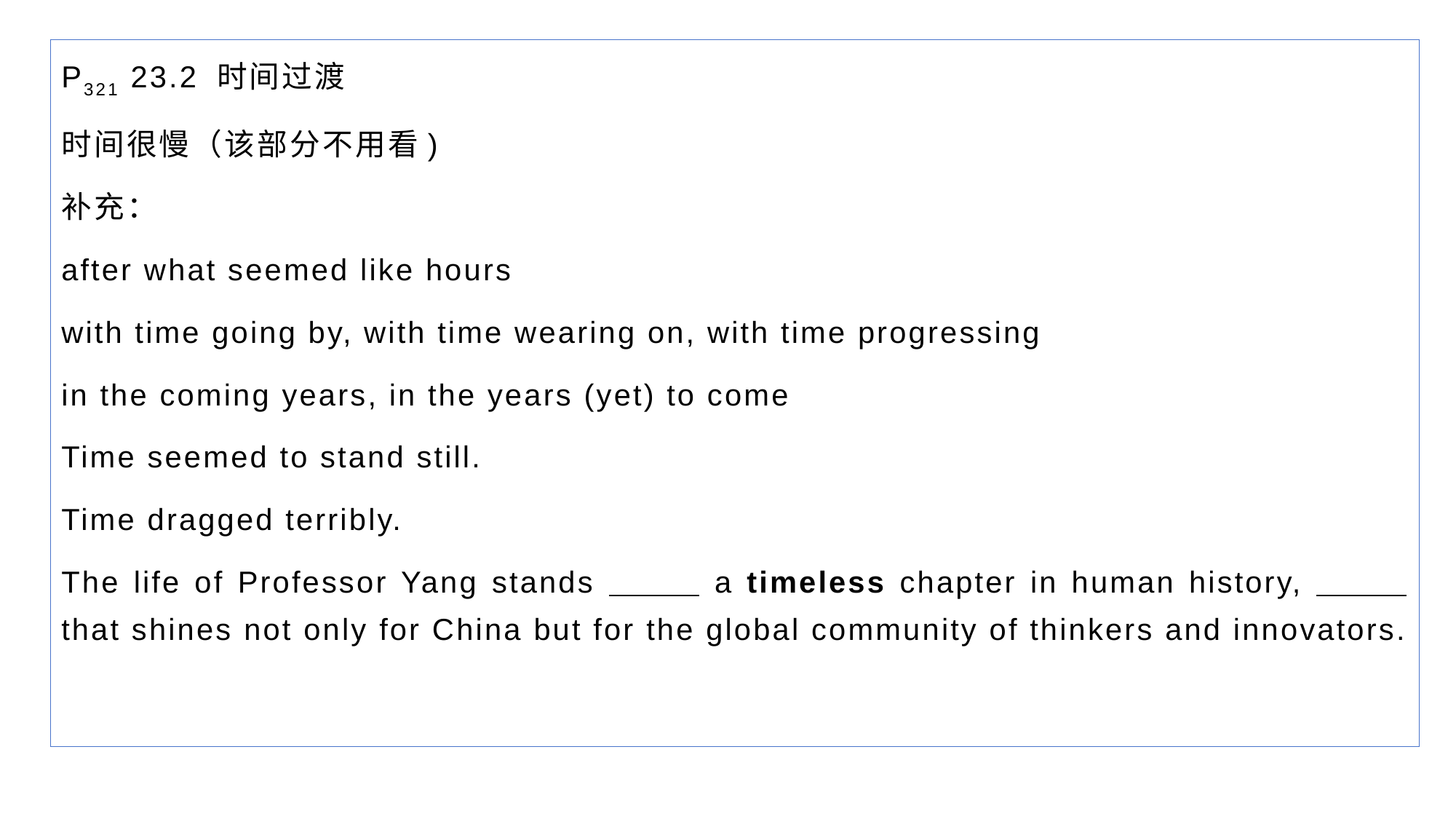

P321 23.2 时间过渡
时间很慢（该部分不用看)
补充：
after what seemed like hours
with time going by, with time wearing on, with time progressing
in the coming years, in the years (yet) to come
Time seemed to stand still.
Time dragged terribly.
The life of Professor Yang stands         a timeless chapter in human history,         that shines not only for China but for the global community of thinkers and innovators.